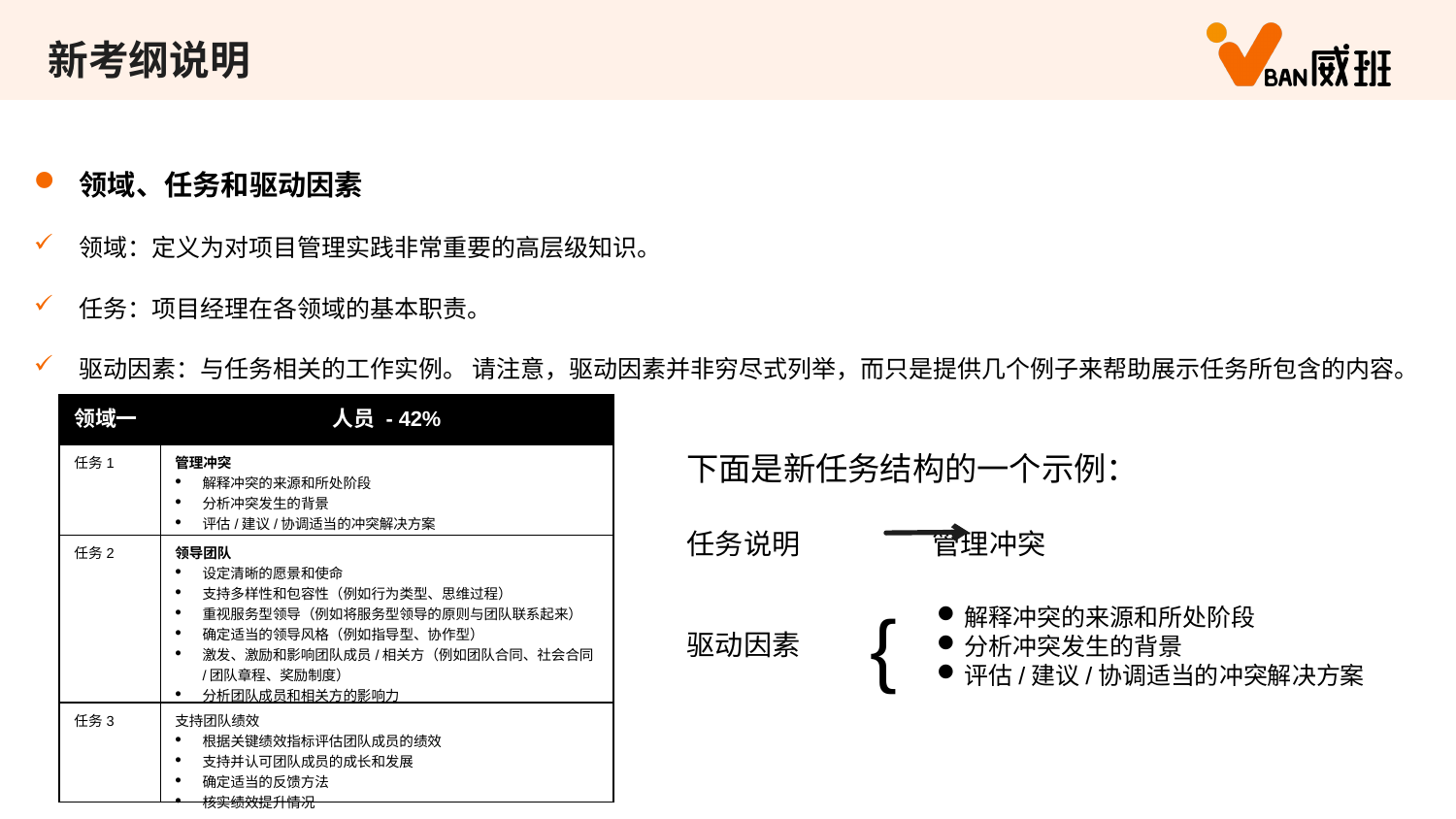

新考纲说明
领域、任务和驱动因素
领域：定义为对项目管理实践非常重要的高层级知识。
任务：项目经理在各领域的基本职责。
驱动因素：与任务相关的工作实例。 请注意，驱动因素并非穷尽式列举，而只是提供几个例子来帮助展示任务所包含的内容。
| 领域一 | 人员 - 42% |
| --- | --- |
| 任务1 | 管理冲突 解释冲突的来源和所处阶段 分析冲突发生的背景 评估/建议/协调适当的冲突解决方案 |
| 任务2 | 领导团队 设定清晰的愿景和使命 支持多样性和包容性（例如行为类型、思维过程） 重视服务型领导（例如将服务型领导的原则与团队联系起来） 确定适当的领导风格（例如指导型、协作型） 激发、激励和影响团队成员/相关方（例如团队合同、社会合同/团队章程、奖励制度） 分析团队成员和相关方的影响力 区分领导各类团队成员和相关方的不同选项 |
| 任务3 | 支持团队绩效 根据关键绩效指标评估团队成员的绩效 支持并认可团队成员的成长和发展 确定适当的反馈方法 核实绩效提升情况 |
下面是新任务结构的一个示例：

任务说明                     管理冲突

驱动因素

{
解释冲突的来源和所处阶段
分析冲突发生的背景
评估/建议/协调适当的冲突解决方案